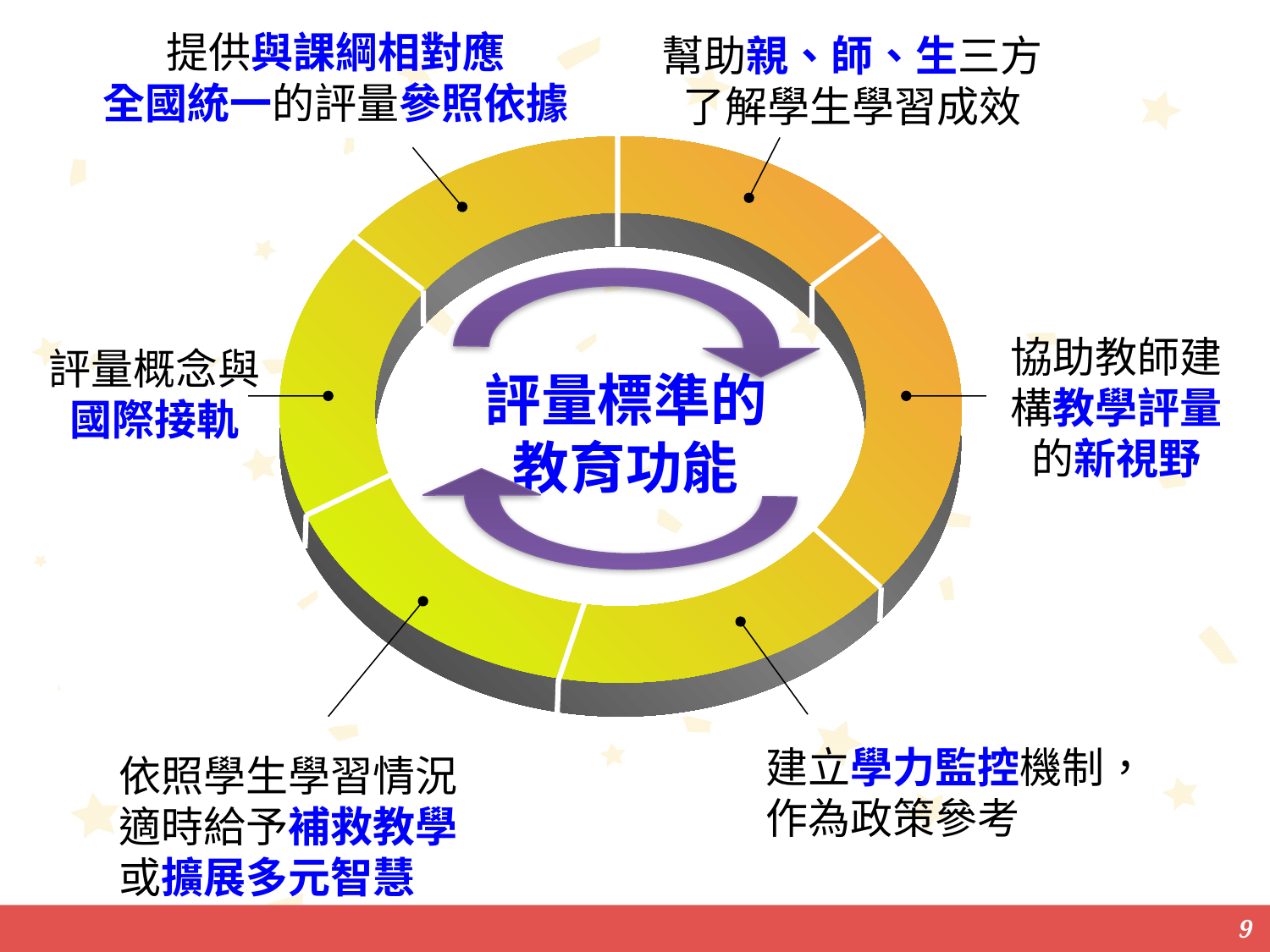

提供與課綱相對應
全國統一的評量參照依據
幫助親、師、生三方了解學生學習成效

協助教師建構教學評量的新視野
評量概念與國際接軌
評量標準的教育功能

建立學力監控機制，作為政策參考
依照學生學習情況適時給予補救教學 或擴展多元智慧
9